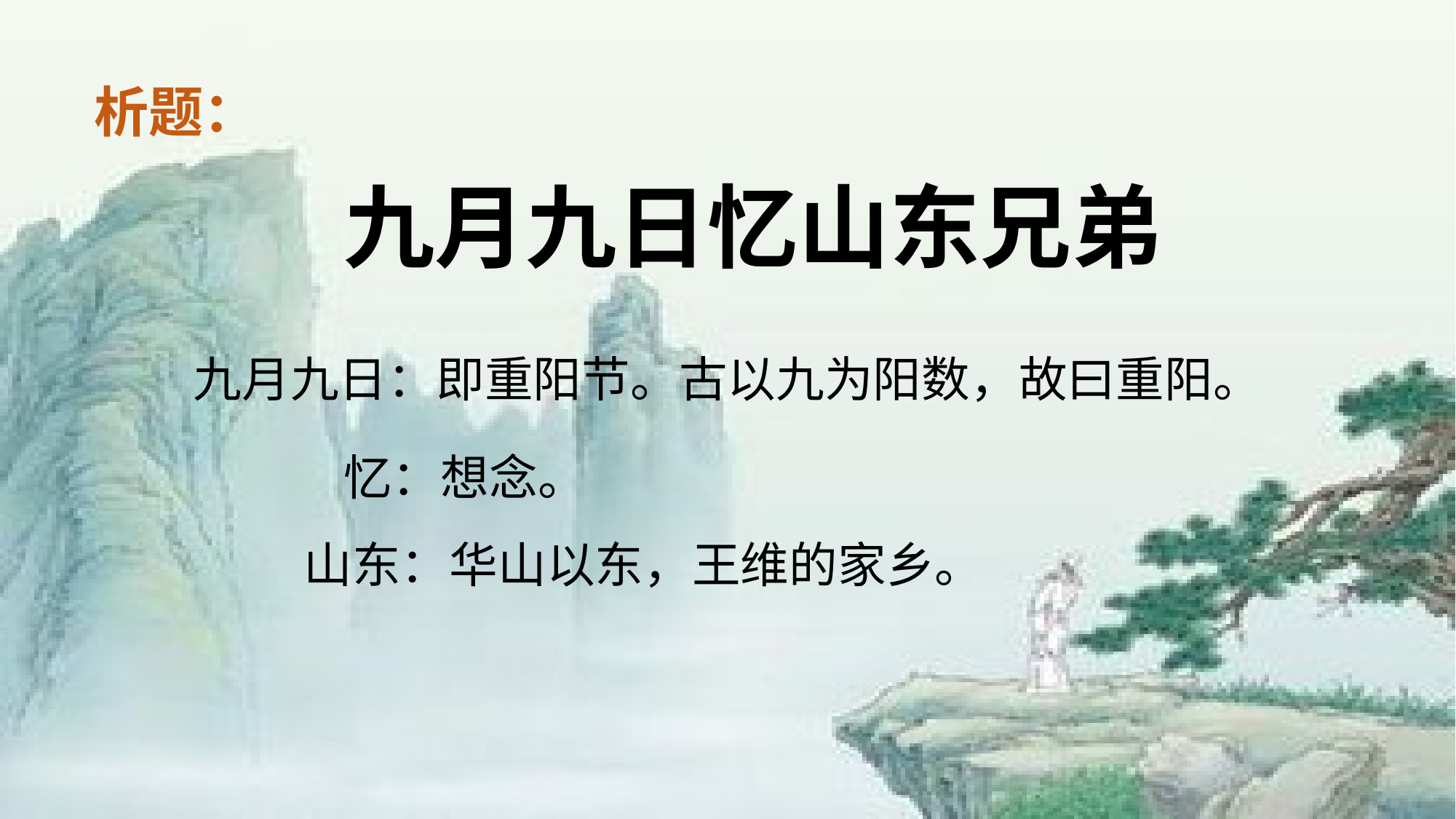

析题：
九月九日忆山东兄弟
九月九日：即重阳节。古以九为阳数，故曰重阳。
忆：想念。
         山东：华山以东，王维的家乡。